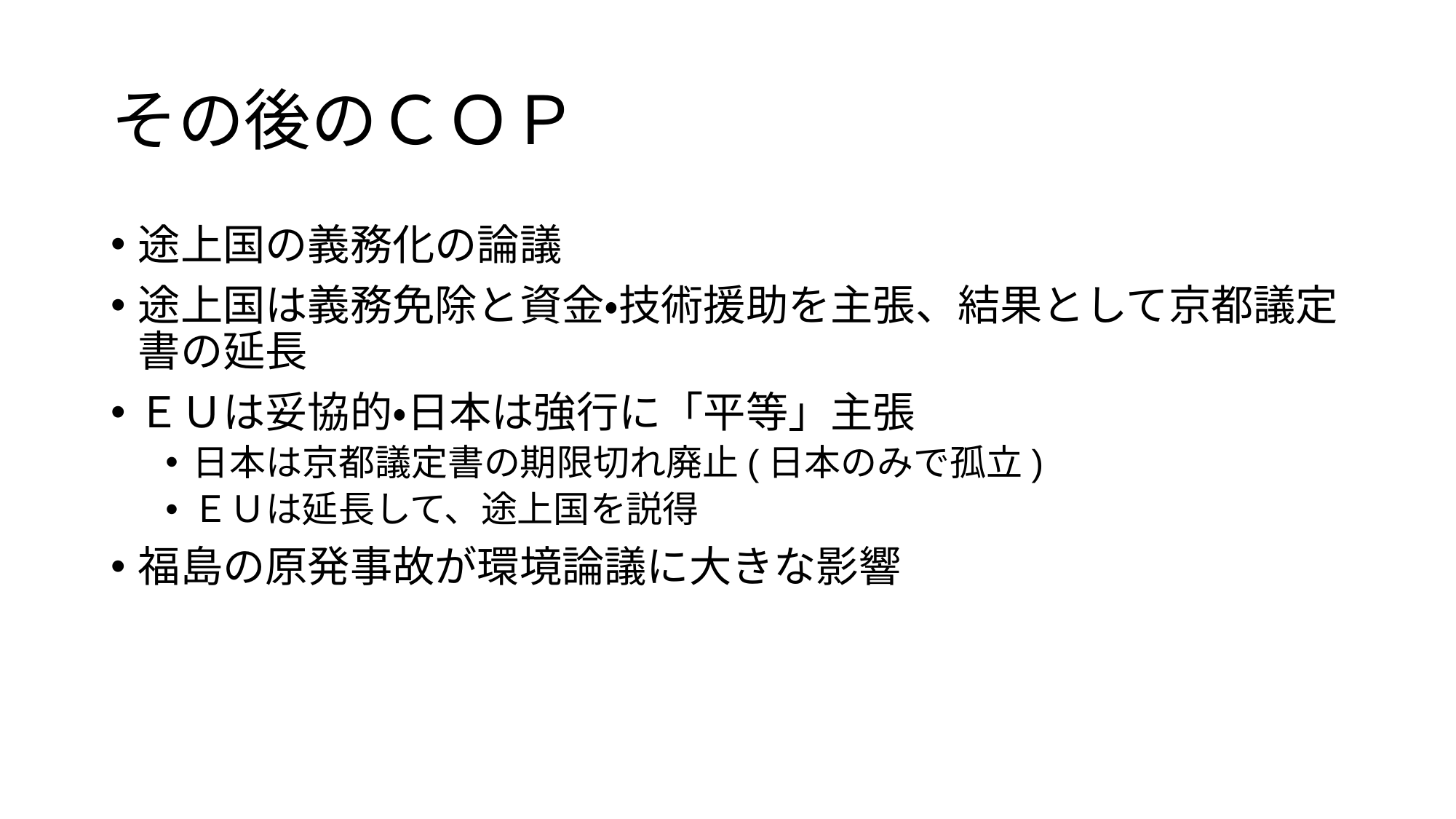

# その後のＣＯＰ
途上国の義務化の論議
途上国は義務免除と資金・技術援助を主張、結果として京都議定書の延長
ＥＵは妥協的・日本は強行に「平等」主張
日本は京都議定書の期限切れ廃止(日本のみで孤立)
ＥＵは延長して、途上国を説得
福島の原発事故が環境論議に大きな影響